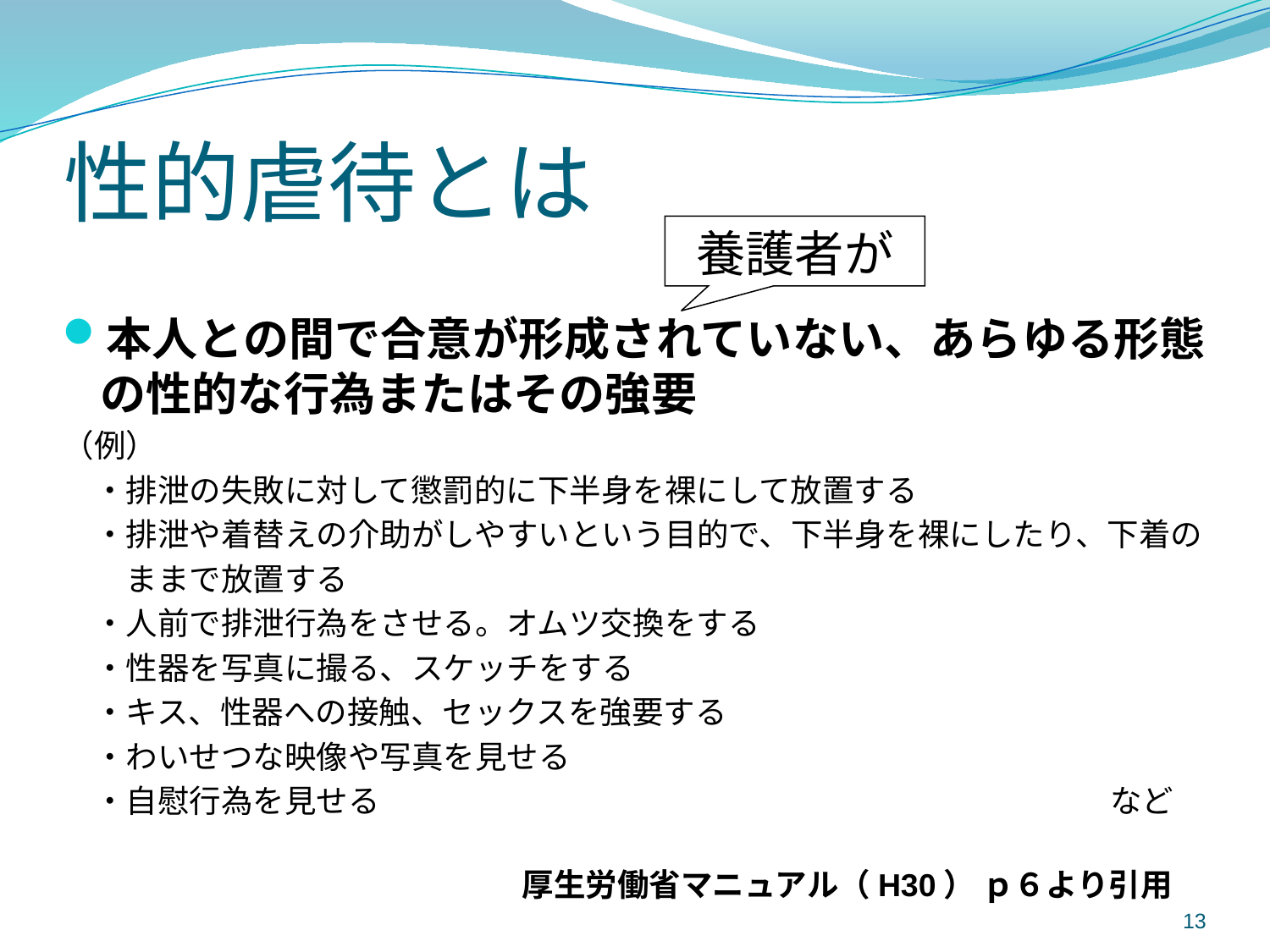

# 性的虐待とは
養護者が
本人との間で合意が形成されていない、あらゆる形態の性的な行為またはその強要
（例）
　・排泄の失敗に対して懲罰的に下半身を裸にして放置する
　・排泄や着替えの介助がしやすいという目的で、下半身を裸にしたり、下着の
　　ままで放置する
　・人前で排泄行為をさせる。オムツ交換をする
　・性器を写真に撮る、スケッチをする
　・キス、性器への接触、セックスを強要する
　・わいせつな映像や写真を見せる
　・自慰行為を見せる　　　　　　　　　　　　　　　　　　　　　　　など
厚生労働省マニュアル（H30） ｐ６より引用
13